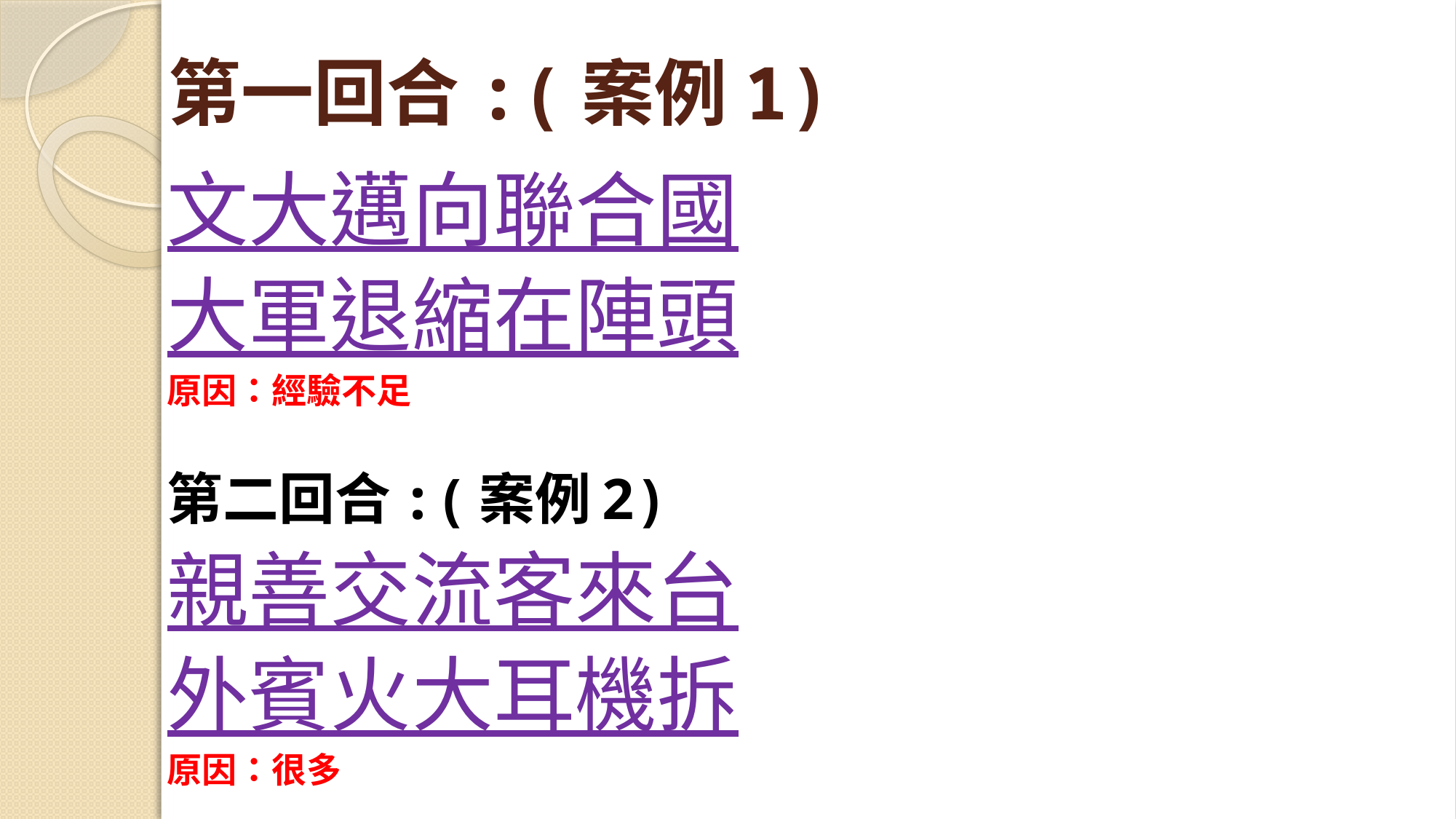

# 第一回合:(案例1)
文大邁向聯合國
大軍退縮在陣頭
原因：經驗不足

第二回合:(案例2)
親善交流客來台
外賓火大耳機拆
原因：很多